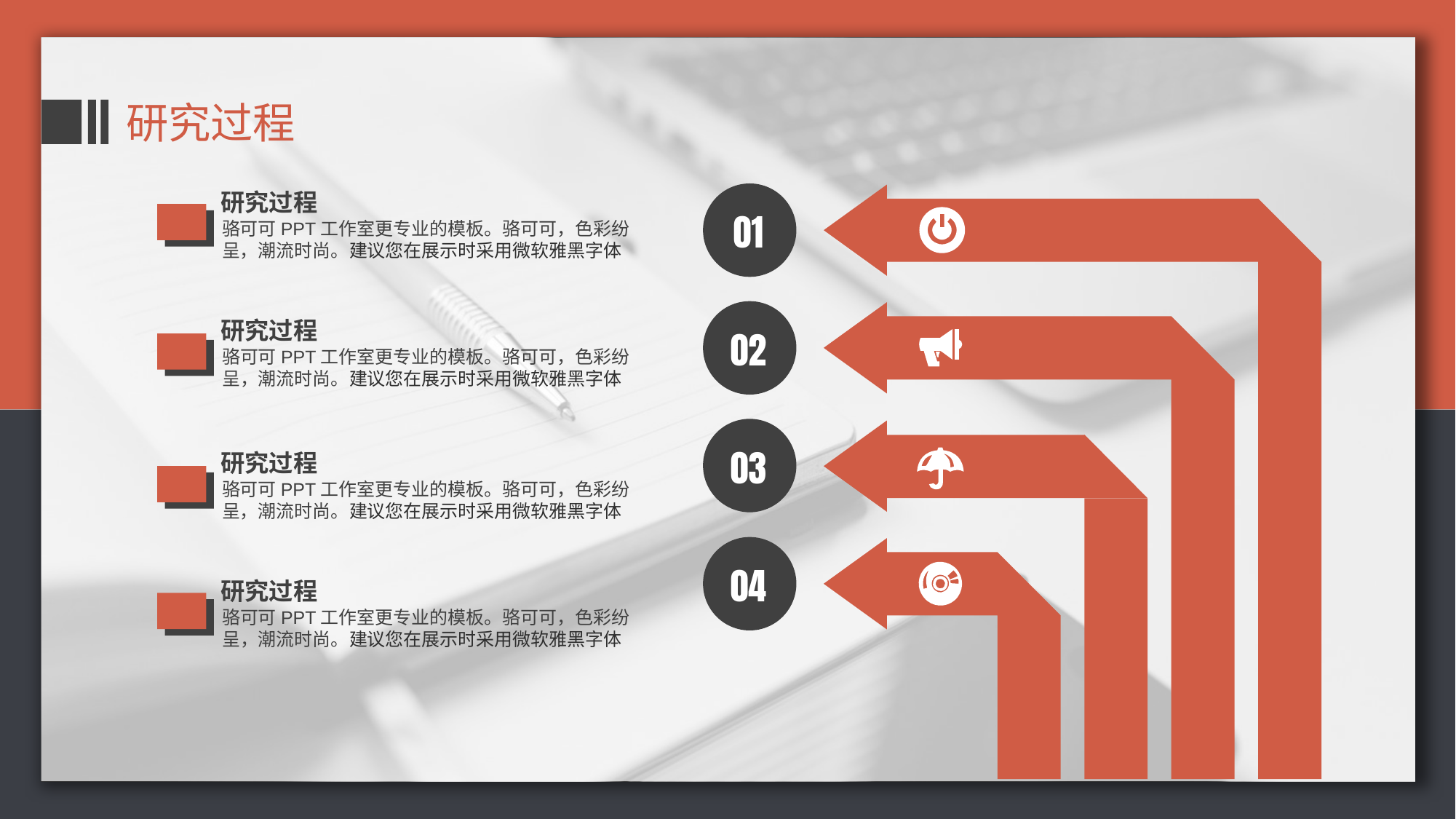

研究过程

研究过程
01

骆可可PPT工作室更专业的模板。骆可可，色彩纷呈，潮流时尚。建议您在展示时采用微软雅黑字体

02
研究过程

骆可可PPT工作室更专业的模板。骆可可，色彩纷呈，潮流时尚。建议您在展示时采用微软雅黑字体

03

研究过程

骆可可PPT工作室更专业的模板。骆可可，色彩纷呈，潮流时尚。建议您在展示时采用微软雅黑字体

04

研究过程

骆可可PPT工作室更专业的模板。骆可可，色彩纷呈，潮流时尚。建议您在展示时采用微软雅黑字体